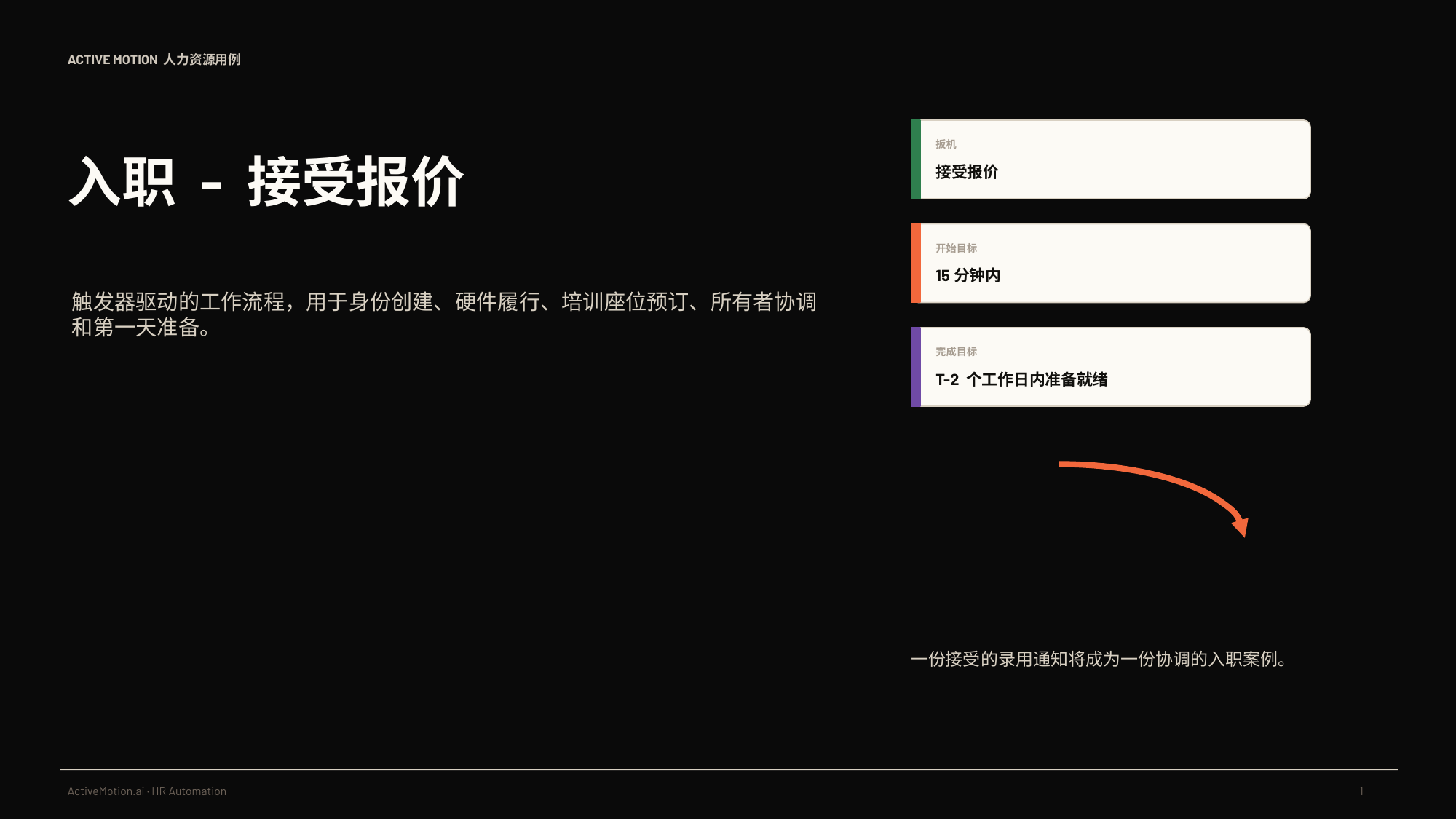

ACTIVE MOTION 人力资源用例
入职 - 接受报价

扳机
接受报价

开始目标
15分钟内
触发器驱动的工作流程，用于身份创建、硬件履行、培训座位预订、所有者协调和第一天准备。

完成目标
T-2 个工作日内准备就绪

一份接受的录用通知将成为一份协调的入职案例。
1